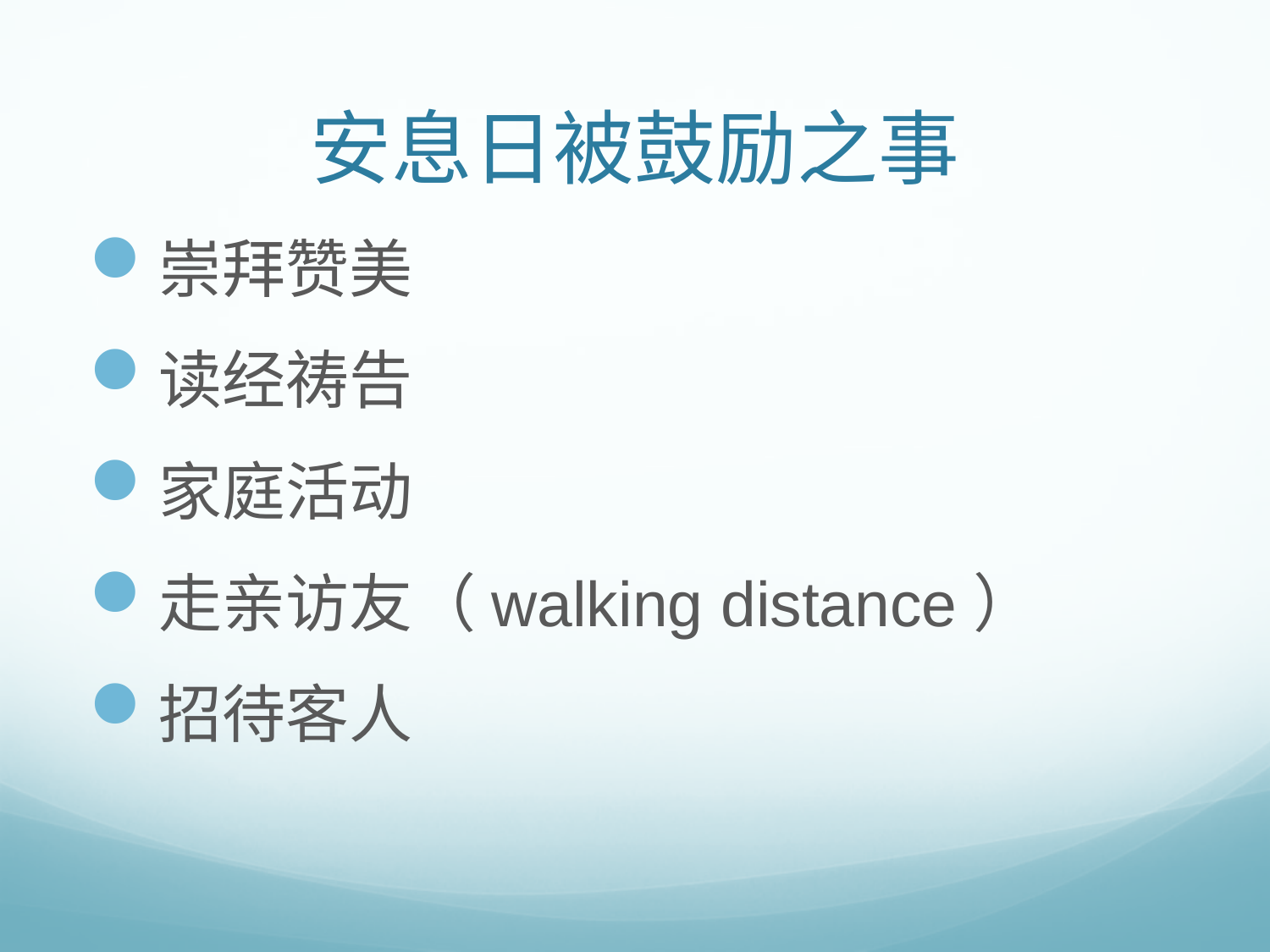

# 安息日被鼓励之事
崇拜赞美
读经祷告
家庭活动
走亲访友（walking distance）
招待客人